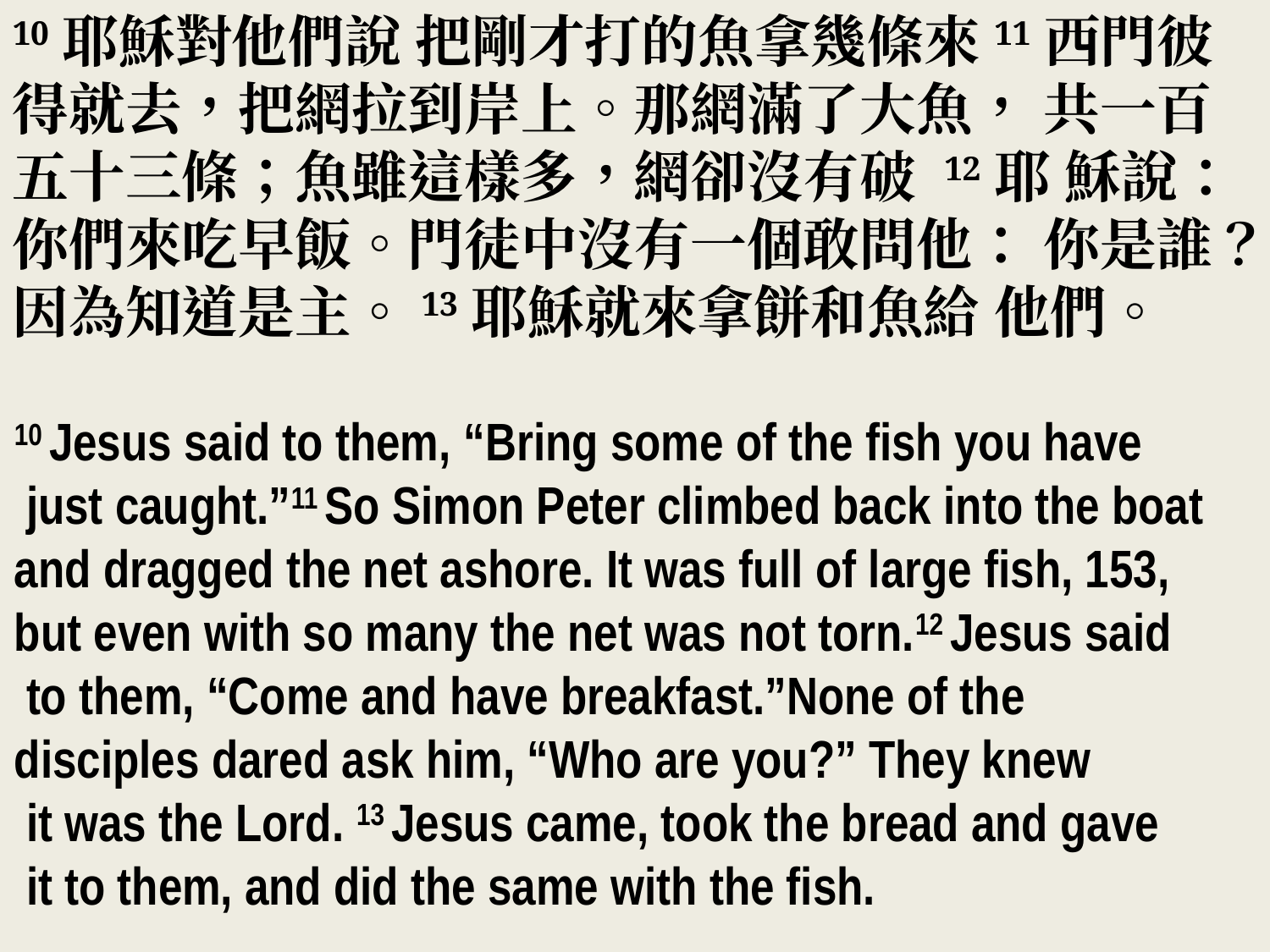

10耶穌對他們說 把剛才打的魚拿幾條來11西門彼得就去，把網拉到岸上。那網滿了大魚， 共一百五十三條；魚雖這樣多，網卻沒有破 12耶 穌說：你們來吃早飯。門徒中沒有一個敢問他： 你是誰？因為知道是主。13耶穌就來拿餅和魚給 他們。
10 Jesus said to them, “Bring some of the fish you have
 just caught.”11 So Simon Peter climbed back into the boat and dragged the net ashore. It was full of large fish, 153,
but even with so many the net was not torn.12 Jesus said
 to them, “Come and have breakfast.”None of the
disciples dared ask him, “Who are you?” They knew
 it was the Lord. 13 Jesus came, took the bread and gave
 it to them, and did the same with the fish.